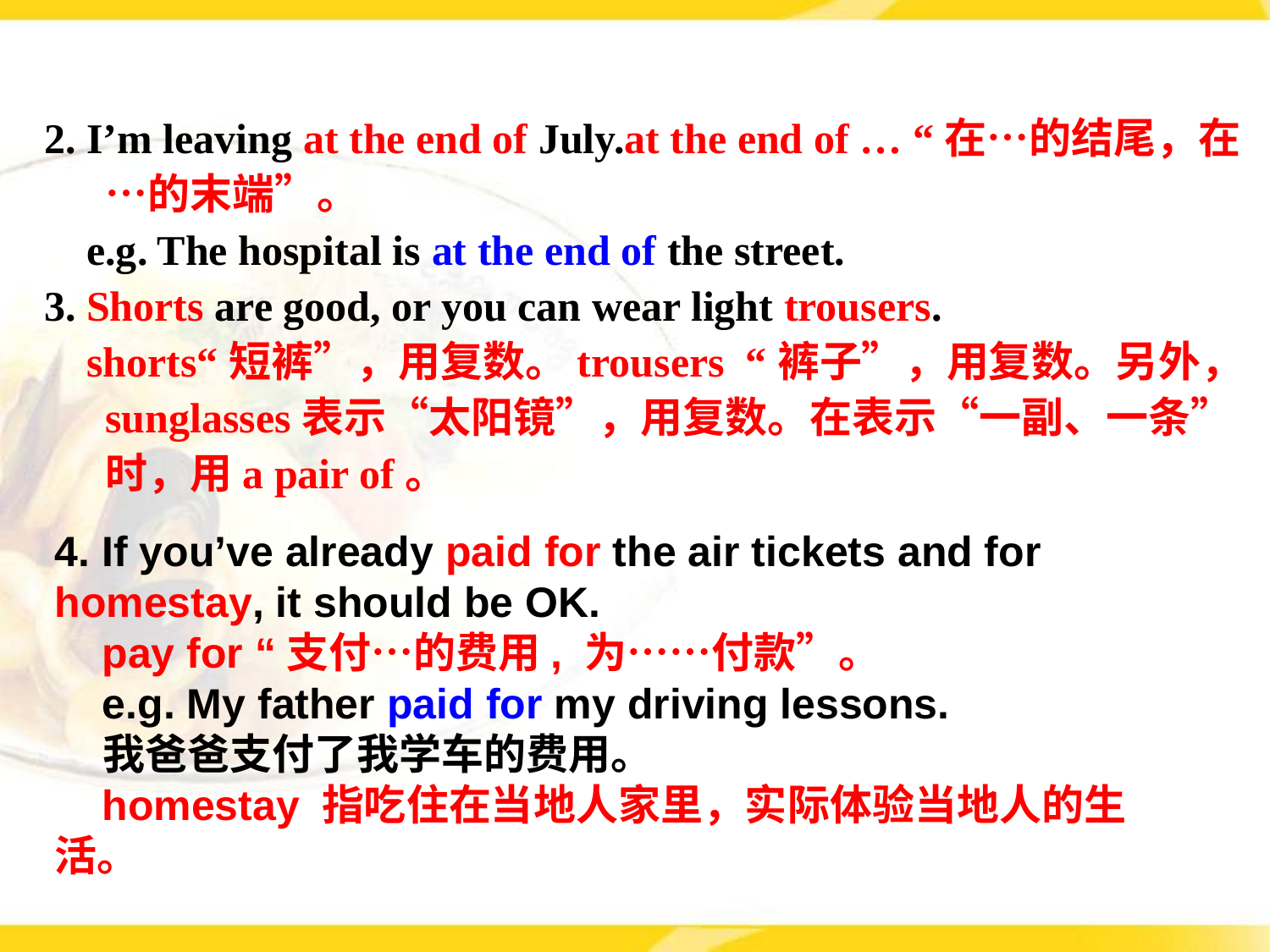

2. I’m leaving at the end of July.at the end of … “在…的结尾，在…的末端”。
    e.g. The hospital is at the end of the street.
3. Shorts are good, or you can wear light trousers.
    shorts“短裤”，用复数。trousers  “裤子”，用复数。另外，sunglasses表示“太阳镜”，用复数。在表示“一副、一条”时，用a pair of。
4. If you’ve already paid for the air tickets and for homestay, it should be OK.
    pay for “支付…的费用, 为……付款”。
    e.g. My father paid for my driving lessons.
    我爸爸支付了我学车的费用。
    homestay 指吃住在当地人家里，实际体验当地人的生活。